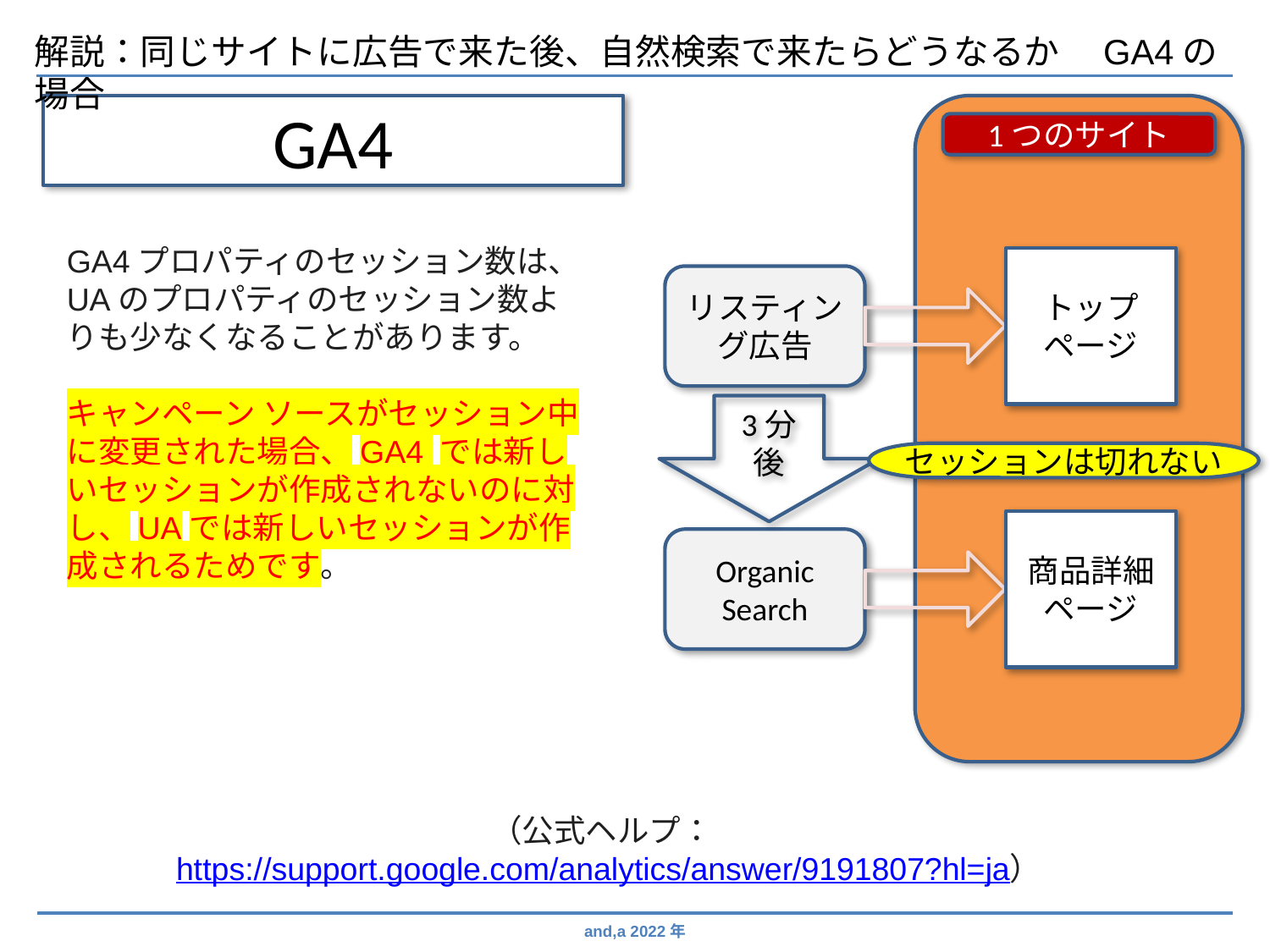

解説：同じサイトに広告で来た後、自然検索で来たらどうなるか　GA4の場合
GA4

1つのサイト
GA4プロパティのセッション数は、UAのプロパティのセッション数よりも少なくなることがあります。

キャンペーン ソースがセッション中に変更された場合、GA4 では新しいセッションが作成されないのに対し、UAでは新しいセッションが作成されるためです。

トップ
ページ
リスティング広告

3分後
セッションは切れない
商品詳細
ページ
Organic
Search

（公式ヘルプ： https://support.google.com/analytics/answer/9191807?hl=ja）